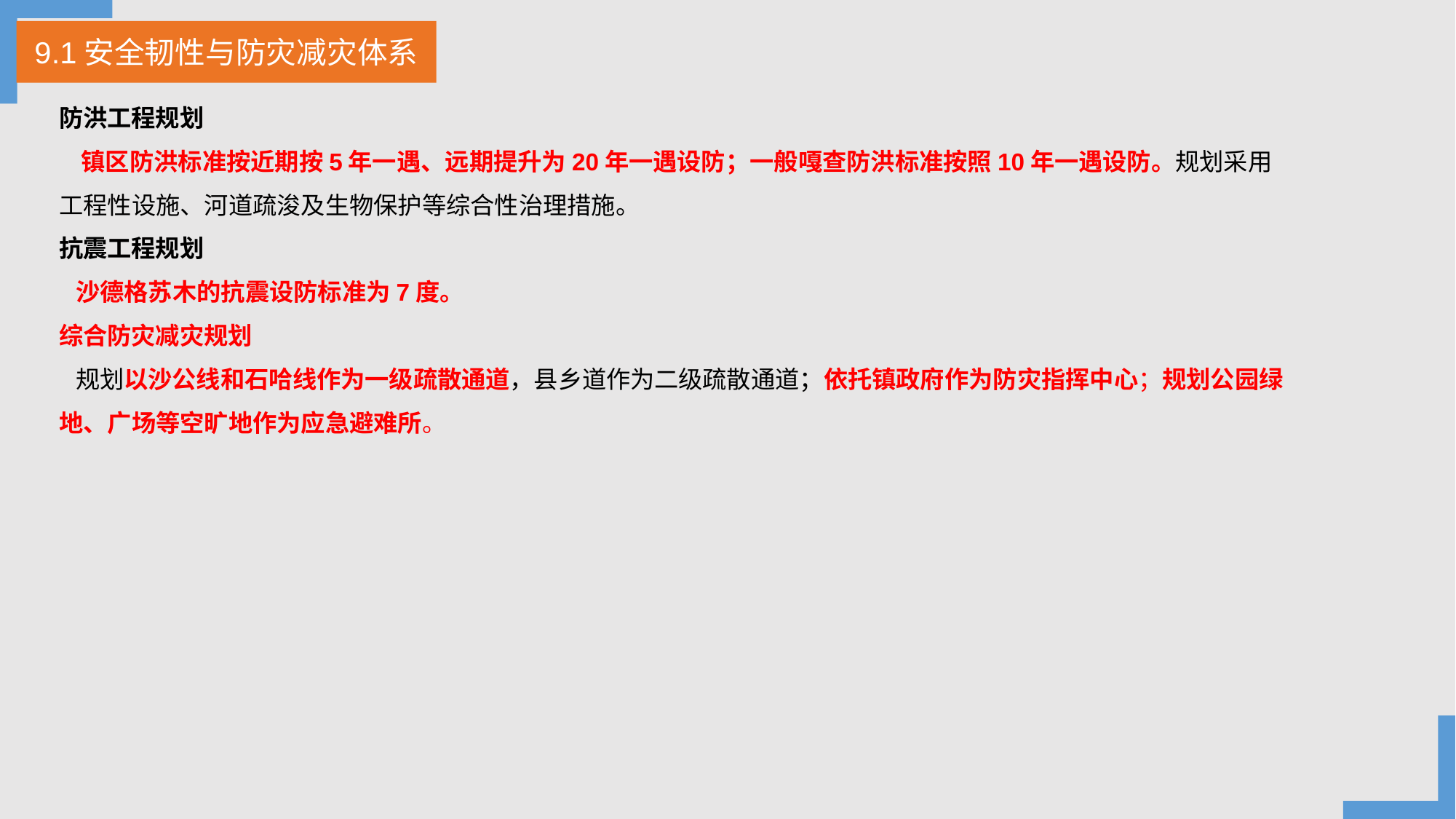

9.1安全韧性与防灾减灾体系
防洪工程规划
   镇区防洪标准按近期按5年一遇、远期提升为20年一遇设防；一般嘎查防洪标准按照10年一遇设防。规划采用工程性设施、河道疏浚及生物保护等综合性治理措施。
抗震工程规划
  沙德格苏木的抗震设防标准为7度。
综合防灾减灾规划
  规划以沙公线和石哈线作为一级疏散通道，县乡道作为二级疏散通道；依托镇政府作为防灾指挥中心；规划公园绿地、广场等空旷地作为应急避难所。